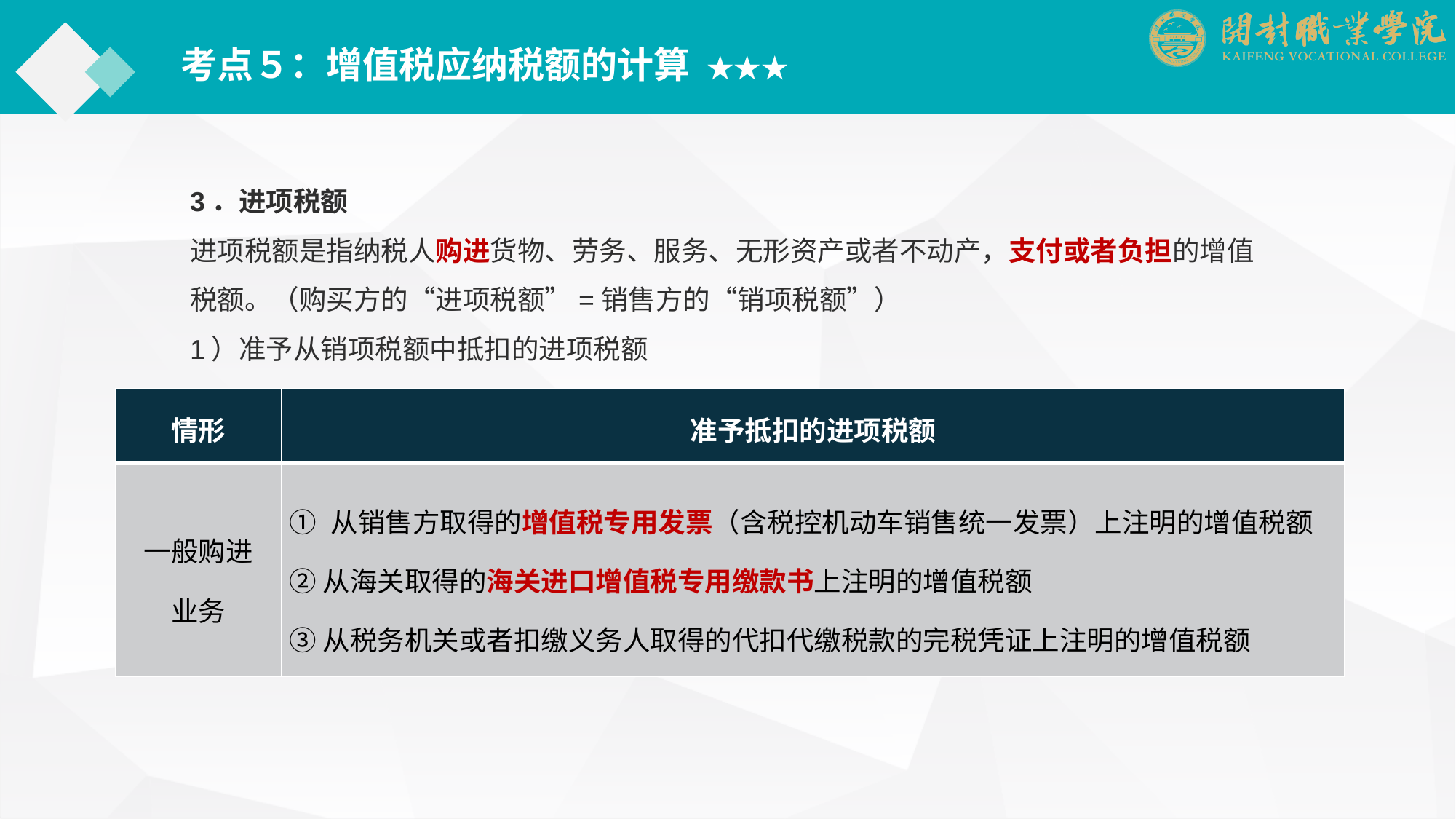

考点５：增值税应纳税额的计算  ★★★
3．进项税额
进项税额是指纳税人购进货物、劳务、服务、无形资产或者不动产，支付或者负担的增值税额。（购买方的“进项税额”=销售方的“销项税额”）
1）准予从销项税额中抵扣的进项税额
| 情形 | 准予抵扣的进项税额 |
| --- | --- |
| 一般购进 业务 | ① 从销售方取得的增值税专用发票（含税控机动车销售统一发票）上注明的增值税额 ② 从海关取得的海关进口增值税专用缴款书上注明的增值税额 ③ 从税务机关或者扣缴义务人取得的代扣代缴税款的完税凭证上注明的增值税额 |